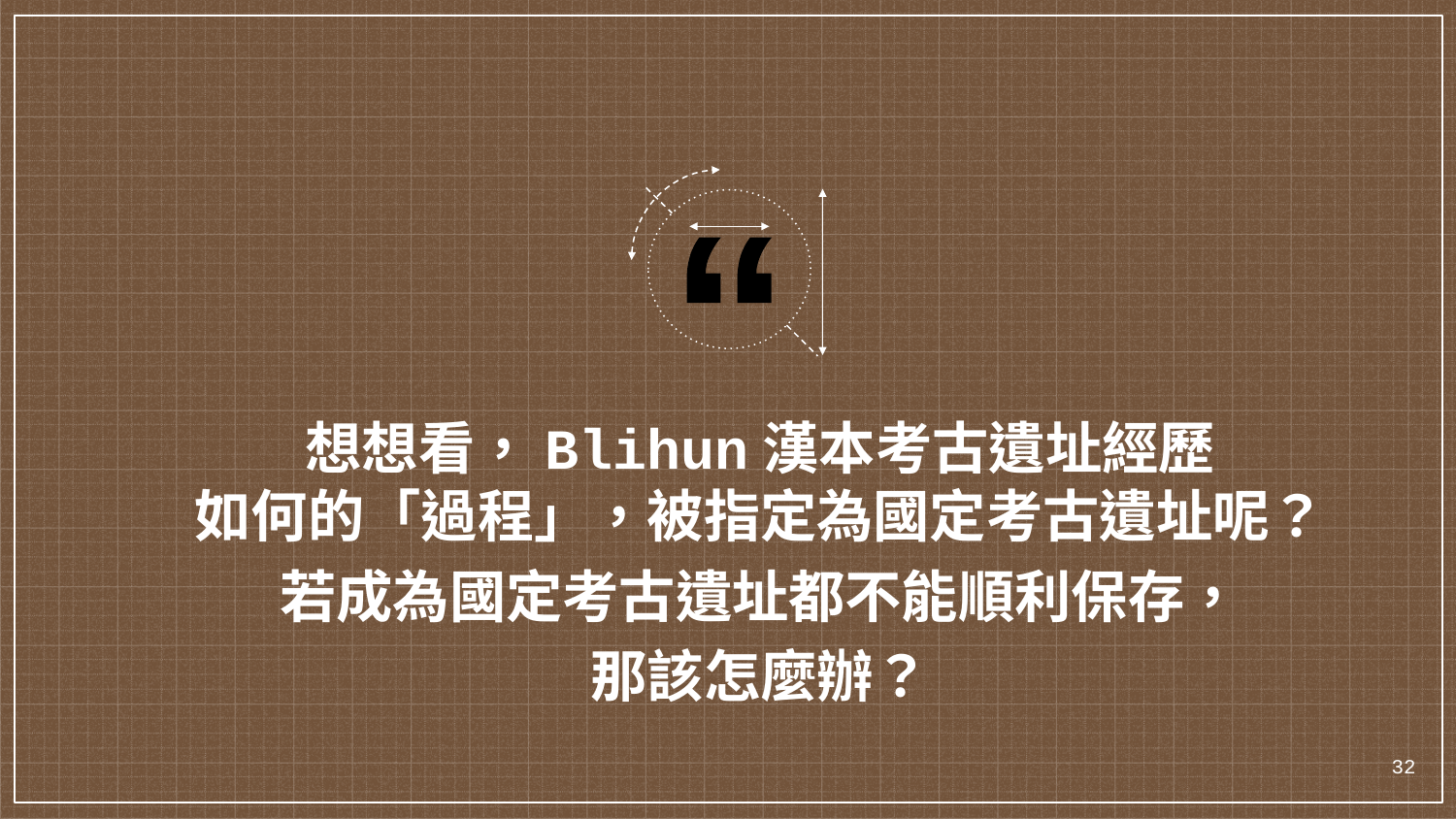

想想看，Blihun漢本考古遺址經歷
如何的「過程」，被指定為國定考古遺址呢？
若成為國定考古遺址都不能順利保存，
那該怎麼辦？

32